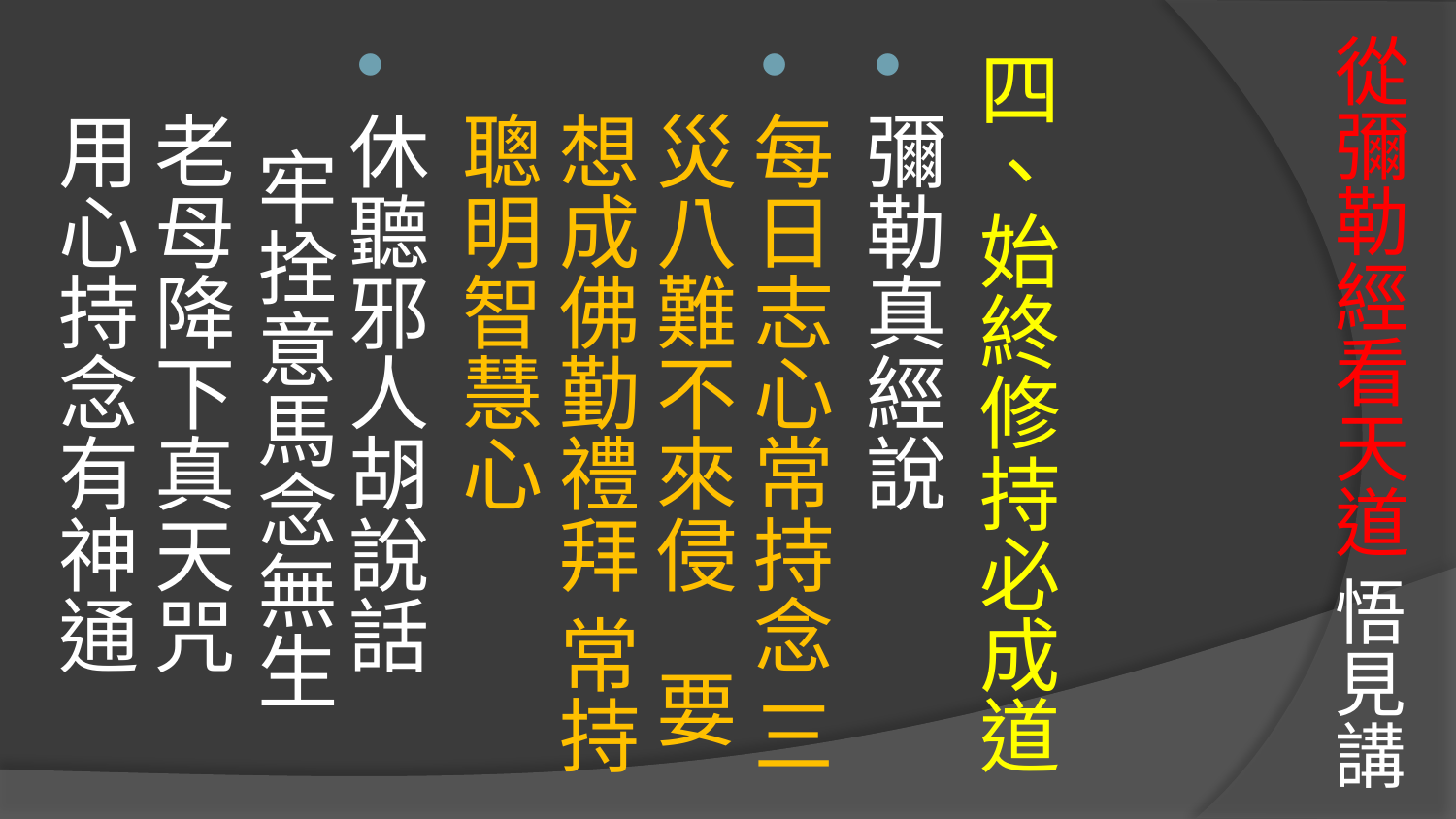

# 從彌勒經看天道 悟見講
四、始終修持必成道
彌勒真經說
每日志心常持念 三災八難不來侵    要想成佛勤禮拜 常持聰明智慧心
休聽邪人胡說話        牢拴意馬念無生   老母降下真天咒   用心持念有神通